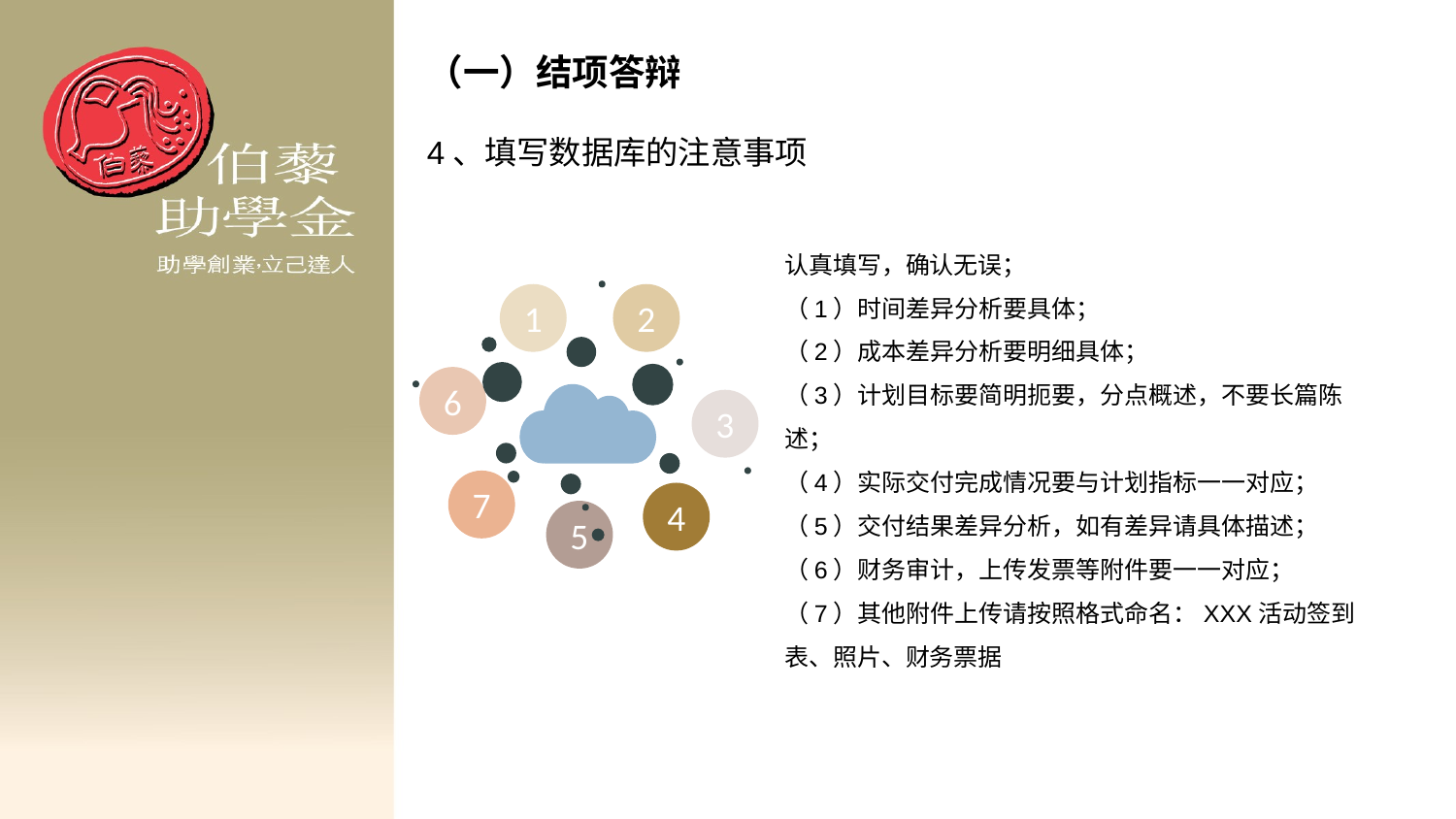

（一）结项答辩
4、填写数据库的注意事项
认真填写，确认无误；
（1）时间差异分析要具体；
（2）成本差异分析要明细具体；
（3）计划目标要简明扼要，分点概述，不要长篇陈述；
（4）实际交付完成情况要与计划指标一一对应；
（5）交付结果差异分析，如有差异请具体描述；
（6）财务审计，上传发票等附件要一一对应；
（7）其他附件上传请按照格式命名：XXX活动签到表、照片、财务票据

1
2

6

3

4

5

7